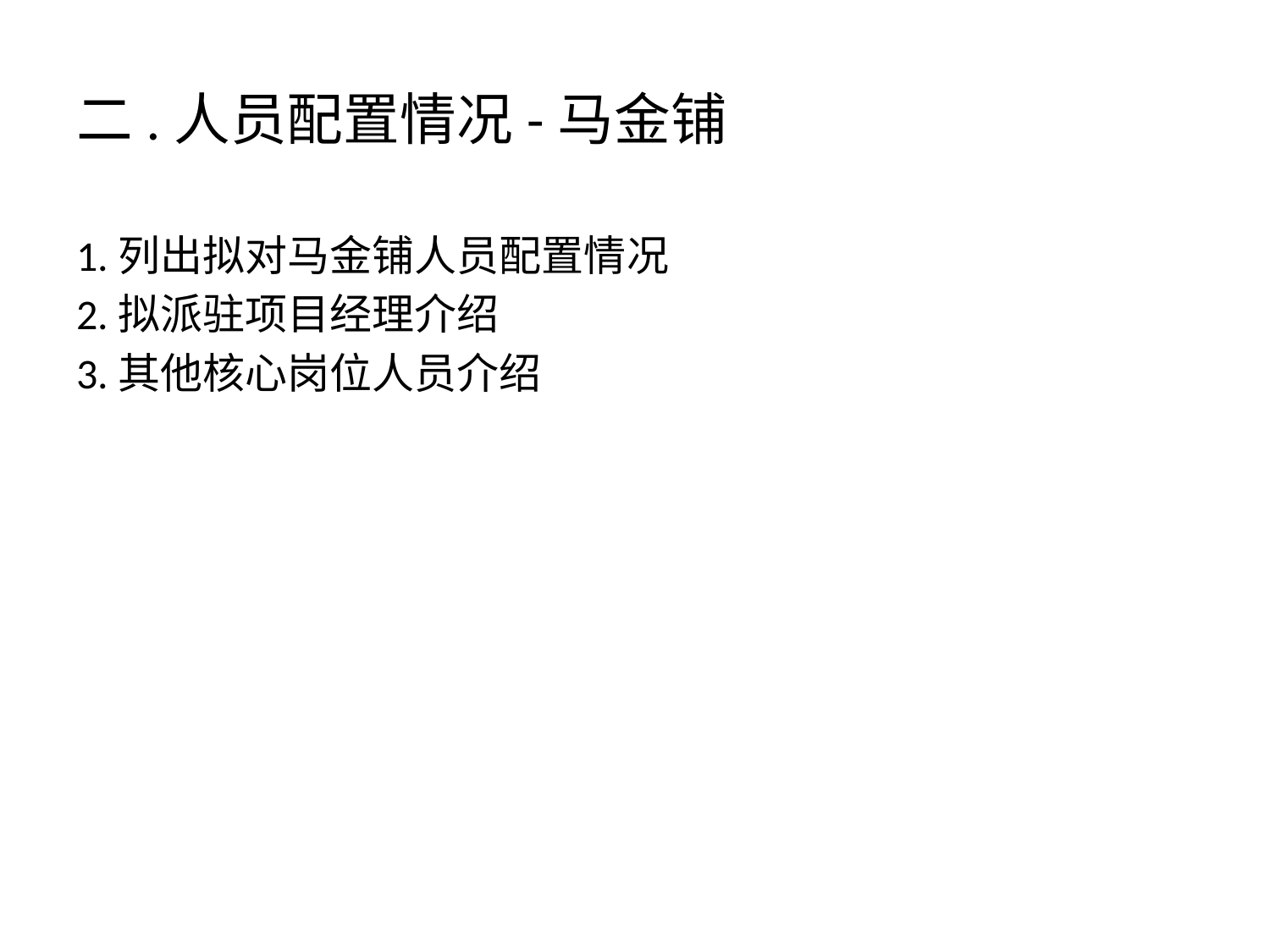

# 二.人员配置情况-马金铺
1.列出拟对马金铺人员配置情况
2.拟派驻项目经理介绍
3.其他核心岗位人员介绍